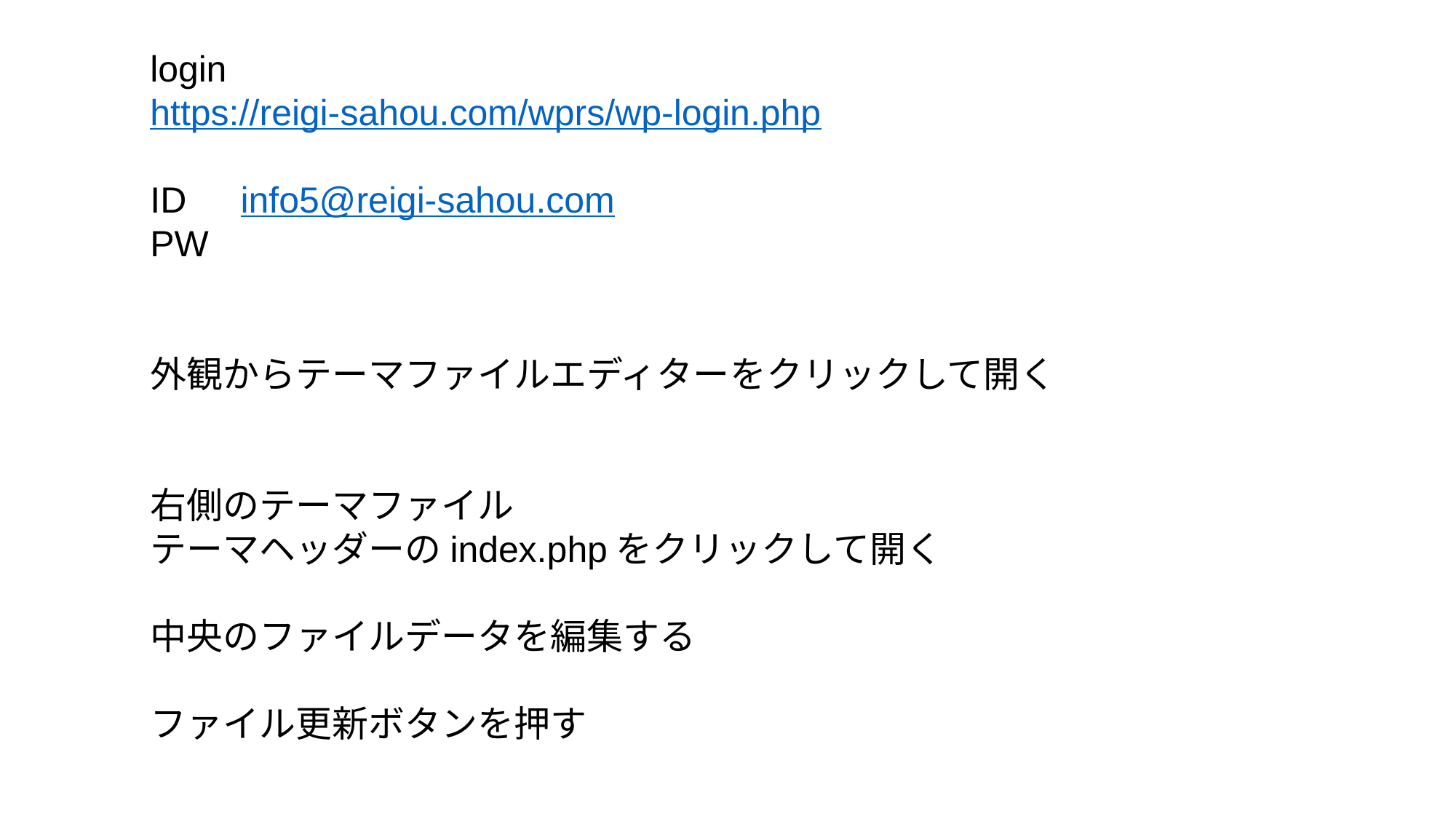

login
https://reigi-sahou.com/wprs/wp-login.php

ID　info5@reigi-sahou.com
PW

外観からテーマファイルエディターをクリックして開く

右側のテーマファイル
テーマヘッダーのindex.phpをクリックして開く

中央のファイルデータを編集する

ファイル更新ボタンを押す